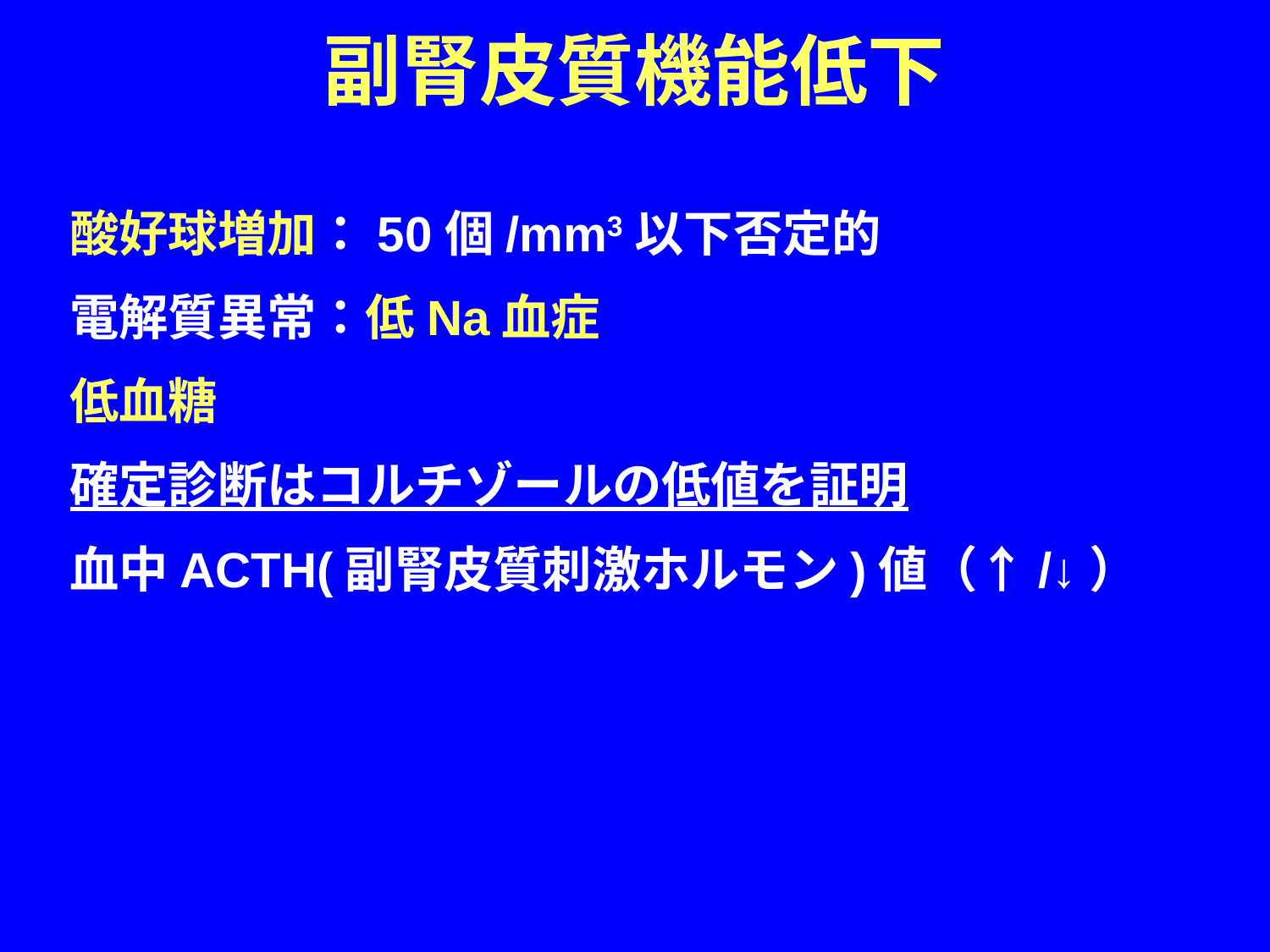

副腎皮質機能低下
酸好球増加：50個/mm3以下否定的
電解質異常：低Na血症
低血糖
確定診断はコルチゾールの低値を証明
血中ACTH(副腎皮質刺激ホルモン)値（↑/↓）